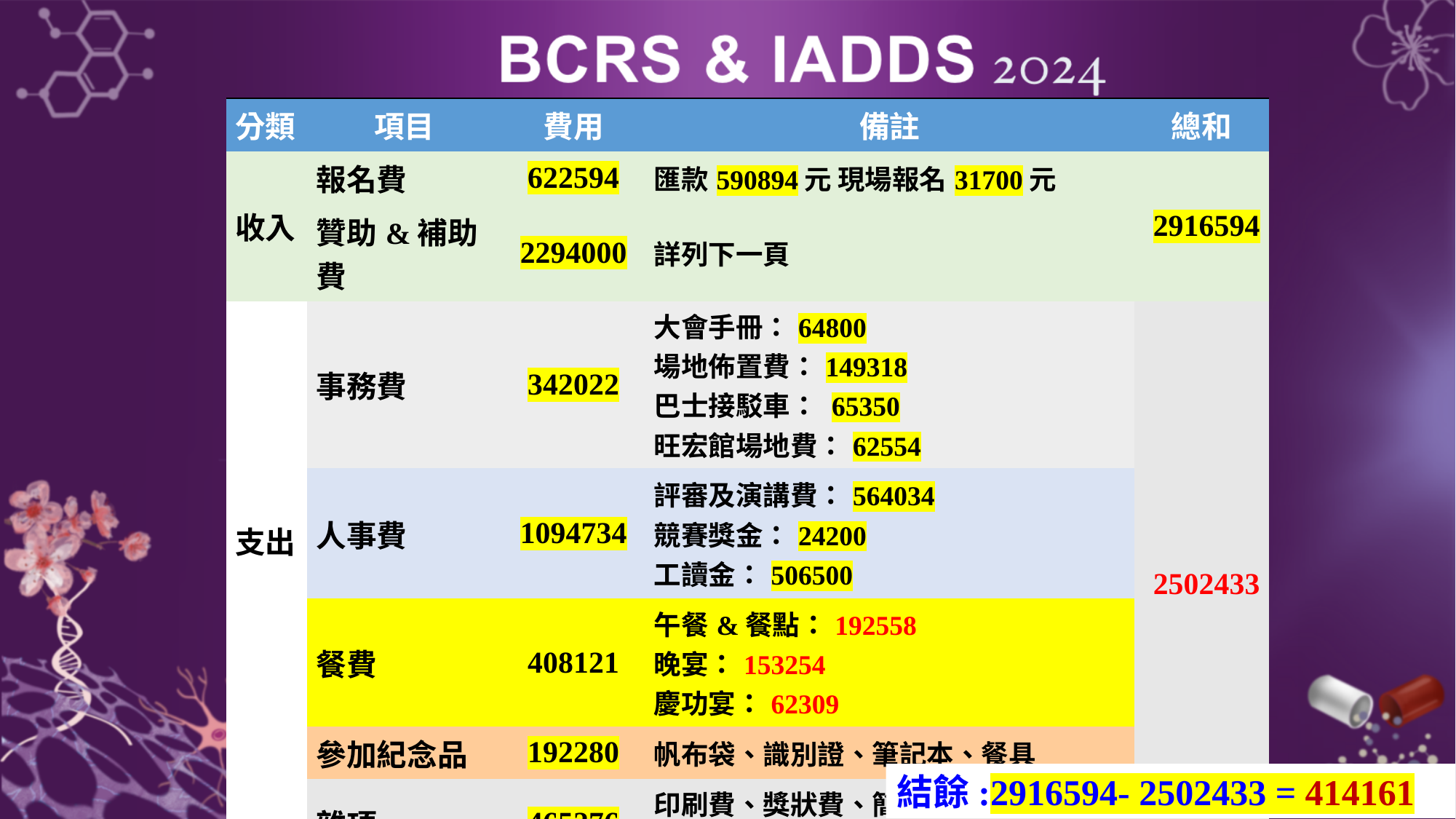

| 分類 | 項目 | 費用 | 備註 | 總和 |
| --- | --- | --- | --- | --- |
| 收入 | 報名費 | 622594 | 匯款590894元 現場報名31700元 | 2916594 |
|  | 贊助&補助費 | 2294000 | 詳列下一頁 |  |
| 支出 | 事務費 | 342022 | 大會手冊：64800 場地佈置費：149318 巴士接駁車： 65350 旺宏館場地費：62554 | 2502433 |
|  | 人事費 | 1094734 | 評審及演講費：564034 競賽獎金：24200 工讀金：506500 |  |
|  | 餐費 | 408121 | 午餐&餐點：192558 晚宴：153254 慶功宴：62309 |  |
|  | 參加紀念品 | 192280 | 帆布袋、識別證、筆記本、餐具 |  |
|  | 雜項 | 465276 | 印刷費、獎狀費、簡報筆、講者招待、垃圾清潔、郵資、匯款手續費、文具等 |  |
結餘:2916594- 2502433 = 414161